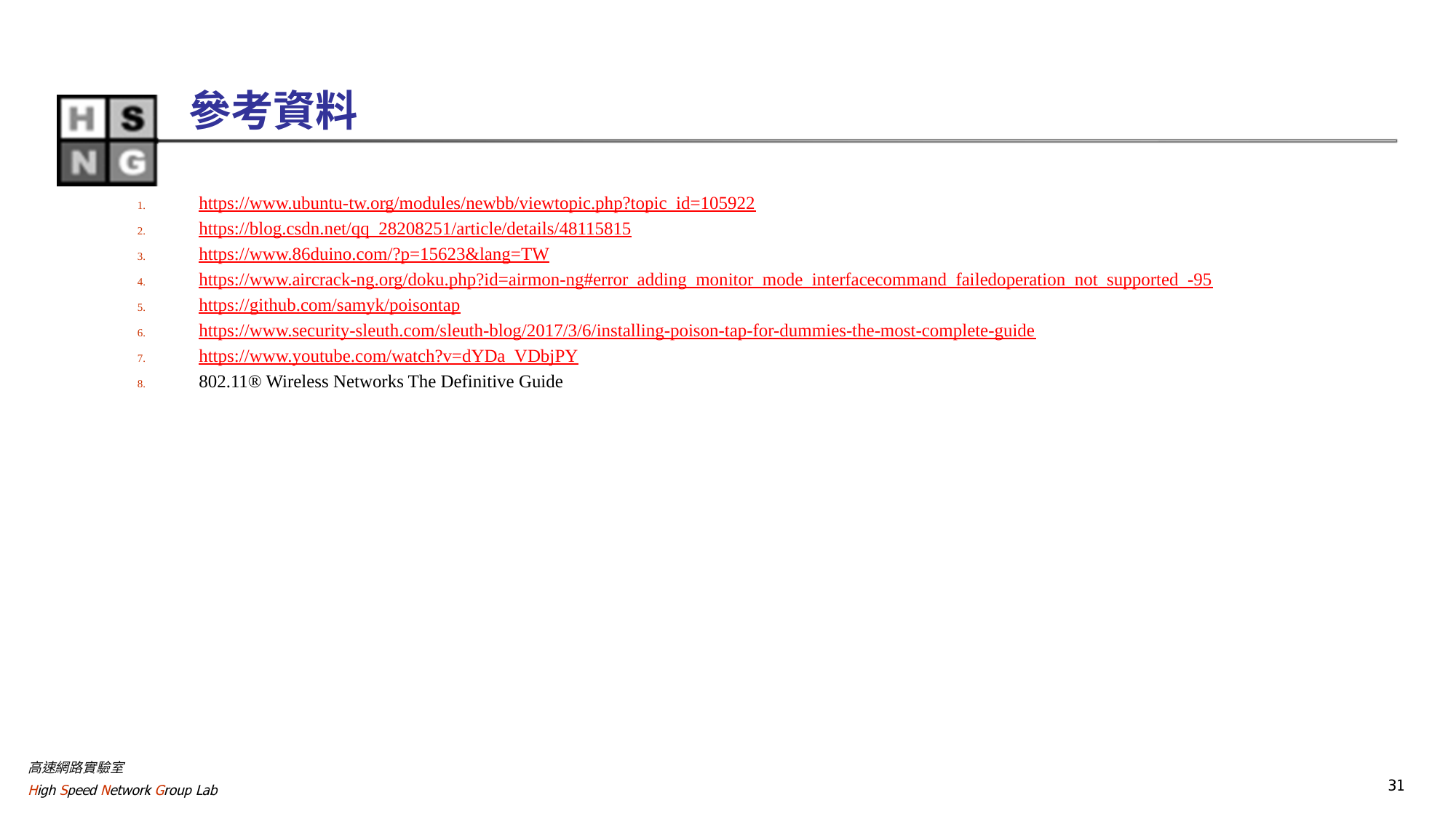

# 參考資料
https://www.ubuntu-tw.org/modules/newbb/viewtopic.php?topic_id=105922
https://blog.csdn.net/qq_28208251/article/details/48115815
https://www.86duino.com/?p=15623&lang=TW
https://www.aircrack-ng.org/doku.php?id=airmon-ng#error_adding_monitor_mode_interfacecommand_failedoperation_not_supported_-95
https://github.com/samyk/poisontap
https://www.security-sleuth.com/sleuth-blog/2017/3/6/installing-poison-tap-for-dummies-the-most-complete-guide
https://www.youtube.com/watch?v=dYDa_VDbjPY
802.11® Wireless Networks The Definitive Guide